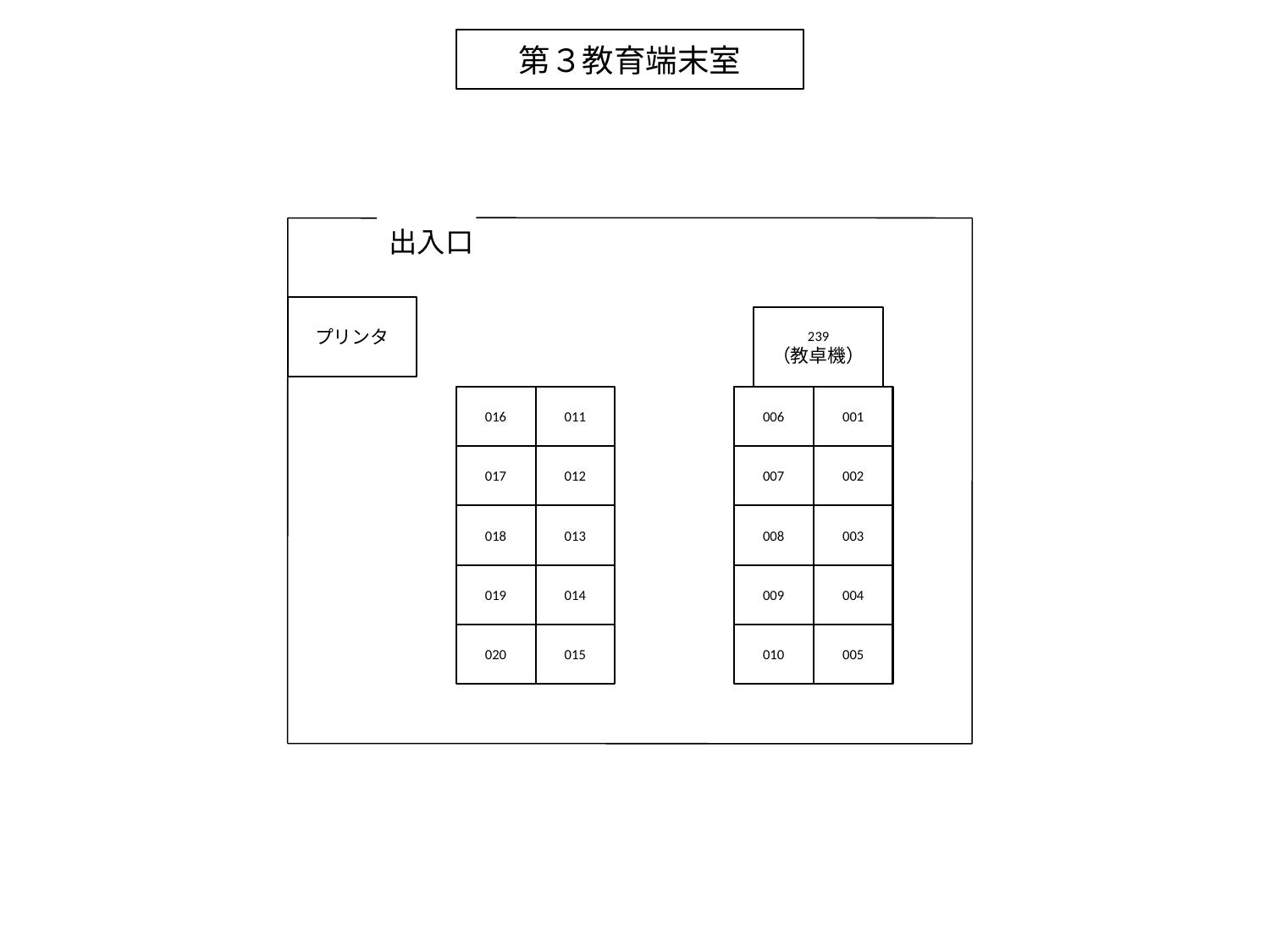

第３教育端末室
出入口
プリンタ
239
（教卓機）
016
011
006
001
017
012
007
002
018
013
008
003
019
014
009
004
020
015
010
005